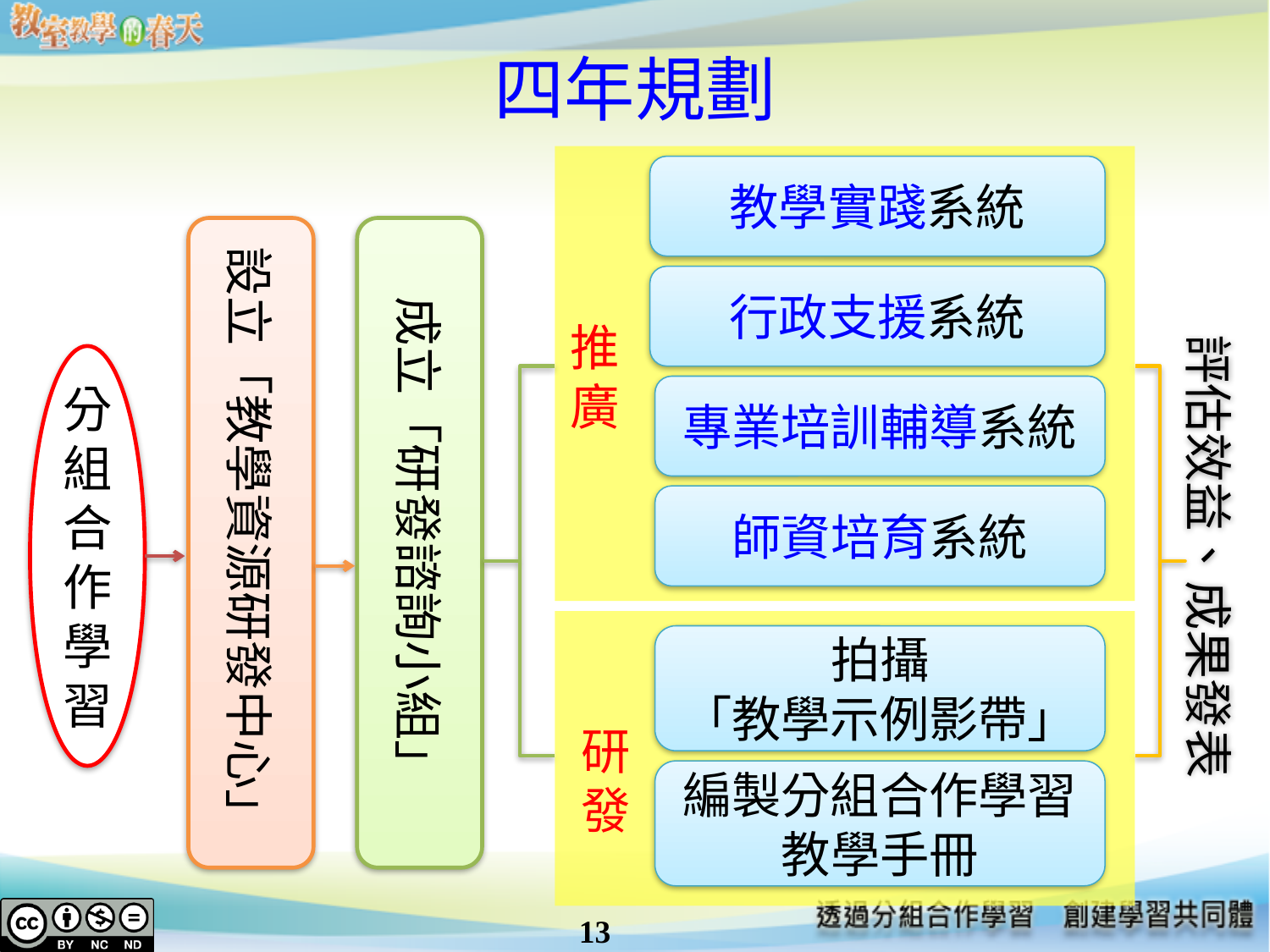

# 四年規劃

教學實踐系統
設立「教學資源研發中心」
成立「研發諮詢小組」
行政支援系統
推廣
評估效益、成果發表
分組合作學習

專業培訓輔導系統
師資培育系統

拍攝
「教學示例影帶」
研發
編製分組合作學習教學手冊
13